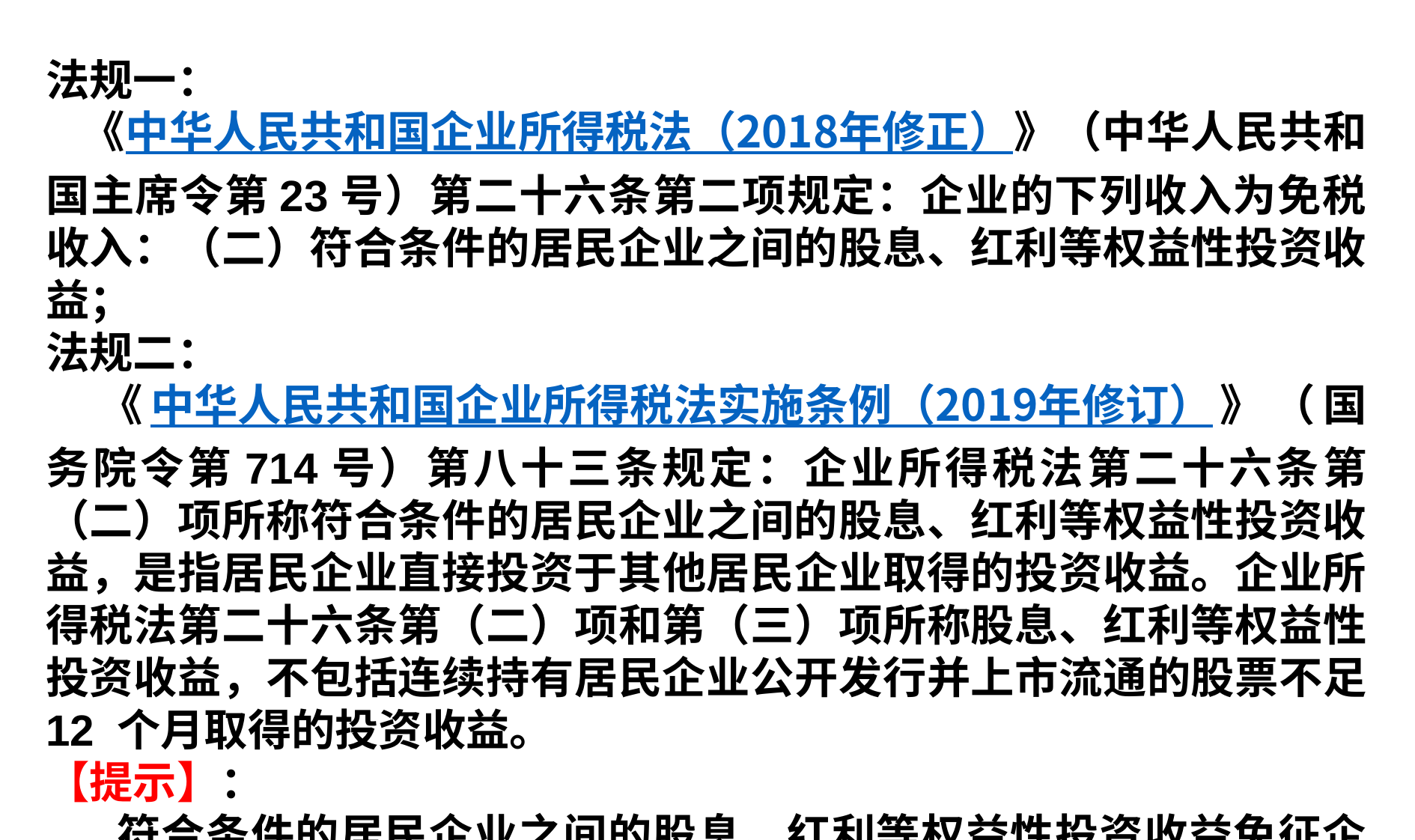

法规一：
《中华人民共和国企业所得税法（2018年修正）》（中华人民共和国主席令第23号）第二十六条第二项规定：企业的下列收入为免税收入：（二）符合条件的居民企业之间的股息、红利等权益性投资收益；
法规二：
《中华人民共和国企业所得税法实施条例（2019年修订）》（国务院令第714号）第八十三条规定：企业所得税法第二十六条第（二）项所称符合条件的居民企业之间的股息、红利等权益性投资收益，是指居民企业直接投资于其他居民企业取得的投资收益。企业所得税法第二十六条第（二）项和第（三）项所称股息、红利等权益性投资收益，不包括连续持有居民企业公开发行并上市流通的股票不足 12 个月取得的投资收益。
【提示】：
符合条件的居民企业之间的股息、红利等权益性投资收益免征企业所得税要点如下：